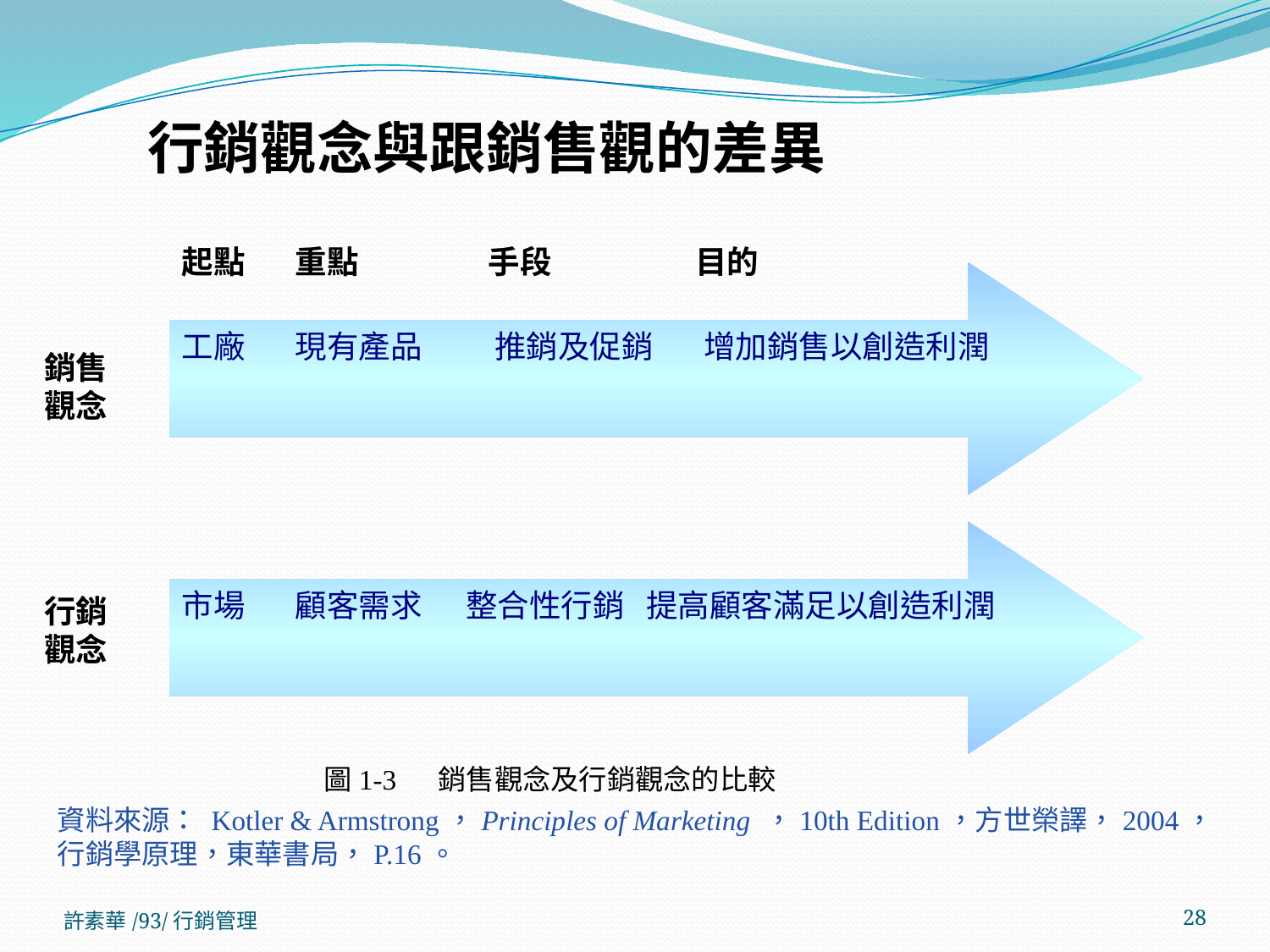

行銷觀念與跟銷售觀的差異
起點       重點                  手段                    目的
工廠       現有產品          推銷及促銷       增加銷售以創造利潤
市場       顧客需求      整合性行銷   提高顧客滿足以創造利潤
銷售觀念
行銷觀念
圖1-3     銷售觀念及行銷觀念的比較
資料來源： Kotler & Armstrong，Principles of Marketing ，10th Edition，方世榮譯，2004，行銷學原理，東華書局，P.16。
許素華/93/行銷管理
28